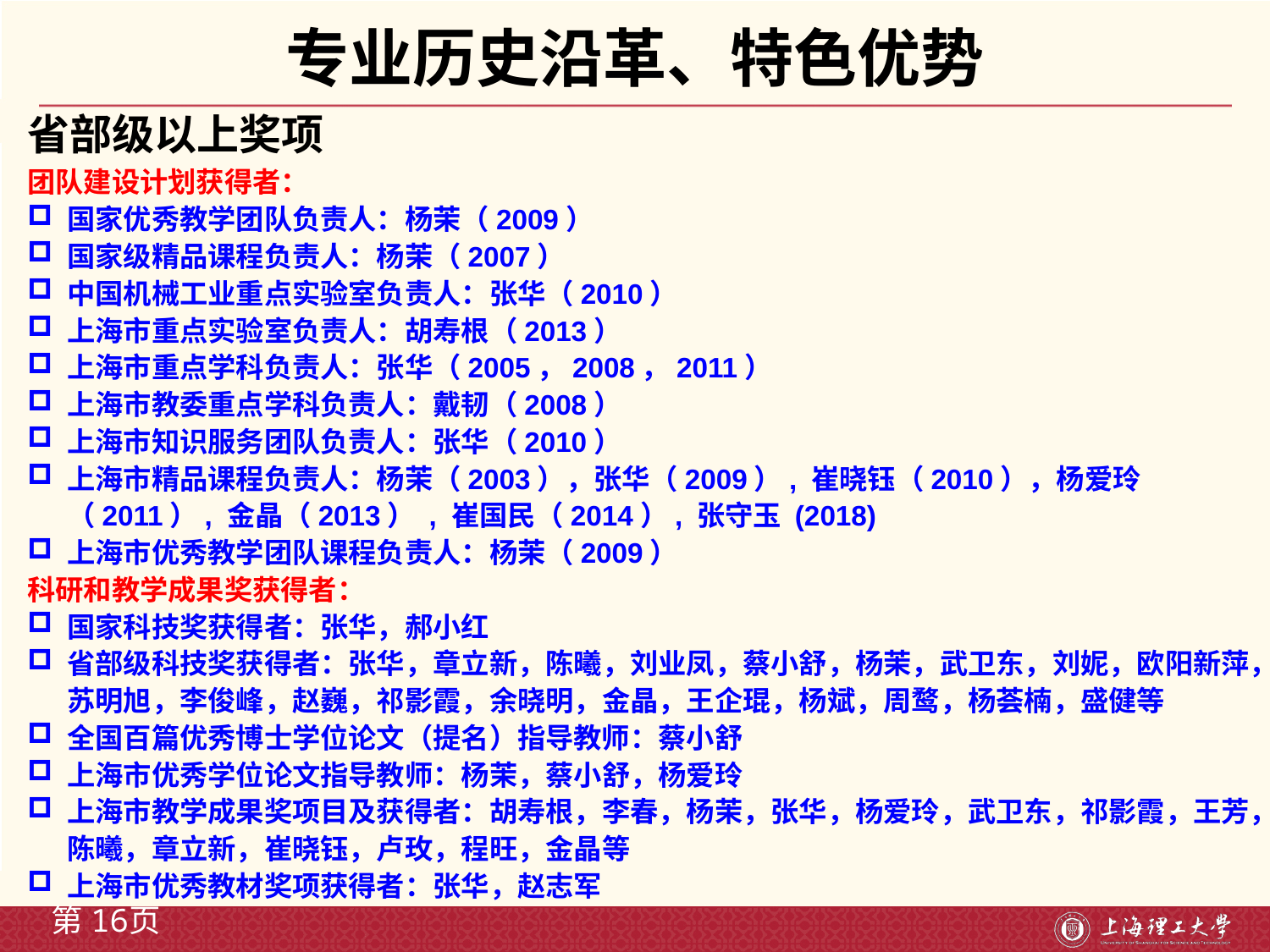

# 专业历史沿革、特色优势
省部级以上奖项
团队建设计划获得者：
国家优秀教学团队负责人：杨茉（2009）
国家级精品课程负责人：杨茉（2007）
中国机械工业重点实验室负责人：张华（2010）
上海市重点实验室负责人：胡寿根（2013）
上海市重点学科负责人：张华（2005，2008，2011）
上海市教委重点学科负责人：戴韧（2008）
上海市知识服务团队负责人：张华（2010）
上海市精品课程负责人：杨茉（2003），张华（2009）, 崔晓钰（2010），杨爱玲（2011）, 金晶（2013） , 崔国民（2014）, 张守玉 (2018)
上海市优秀教学团队课程负责人：杨茉（2009）
科研和教学成果奖获得者：
国家科技奖获得者：张华，郝小红
省部级科技奖获得者：张华，章立新，陈曦，刘业凤，蔡小舒，杨茉，武卫东，刘妮，欧阳新萍，苏明旭，李俊峰，赵巍，祁影霞，余晓明，金晶，王企琨，杨斌，周鹜，杨荟楠，盛健等
全国百篇优秀博士学位论文（提名）指导教师：蔡小舒
上海市优秀学位论文指导教师：杨茉，蔡小舒，杨爱玲
上海市教学成果奖项目及获得者：胡寿根，李春，杨茉，张华，杨爱玲，武卫东，祁影霞，王芳，陈曦，章立新，崔晓钰，卢玫，程旺，金晶等
上海市优秀教材奖项获得者：张华，赵志军
第16页